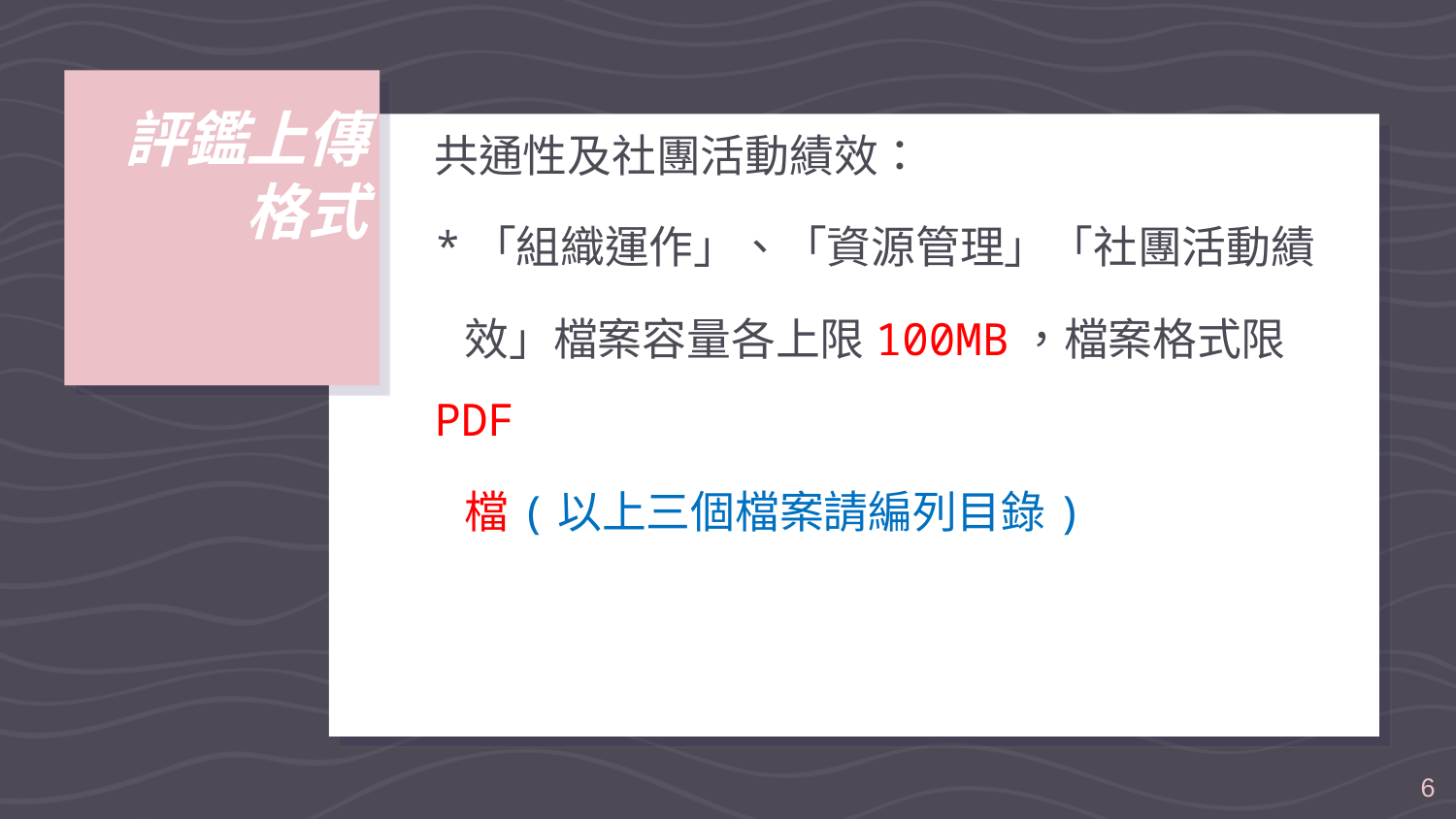

# 評鑑上傳格式
共通性及社團活動績效：
*「組織運作」、「資源管理」「社團活動績
  效」檔案容量各上限100MB，檔案格式限PDF
  檔(以上三個檔案請編列目錄)

6